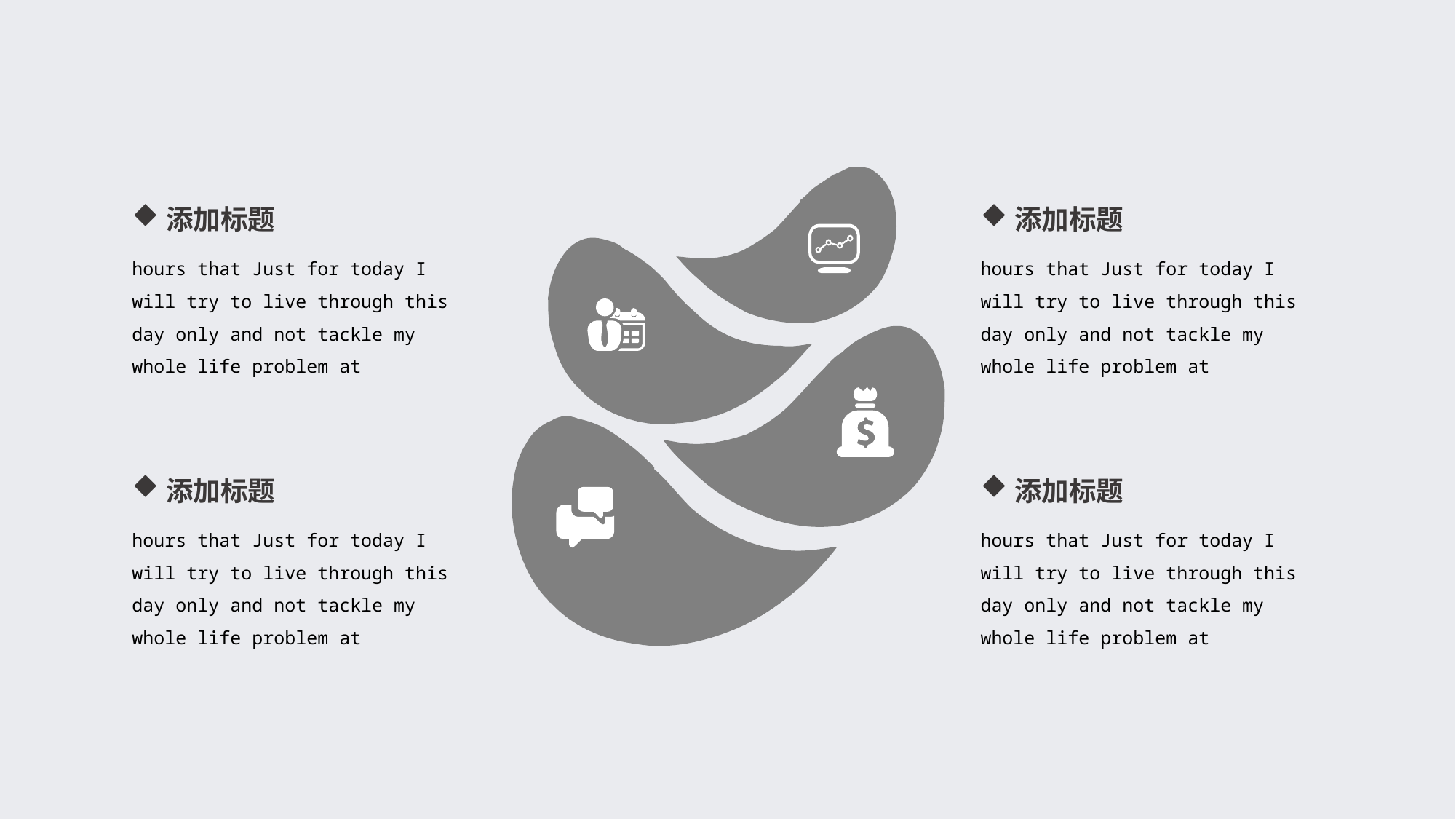

添加标题
添加标题

hours that Just for today I will try to live through this day only and not tackle my whole life problem at
hours that Just for today I will try to live through this day only and not tackle my whole life problem at

添加标题
添加标题

hours that Just for today I will try to live through this day only and not tackle my whole life problem at
hours that Just for today I will try to live through this day only and not tackle my whole life problem at